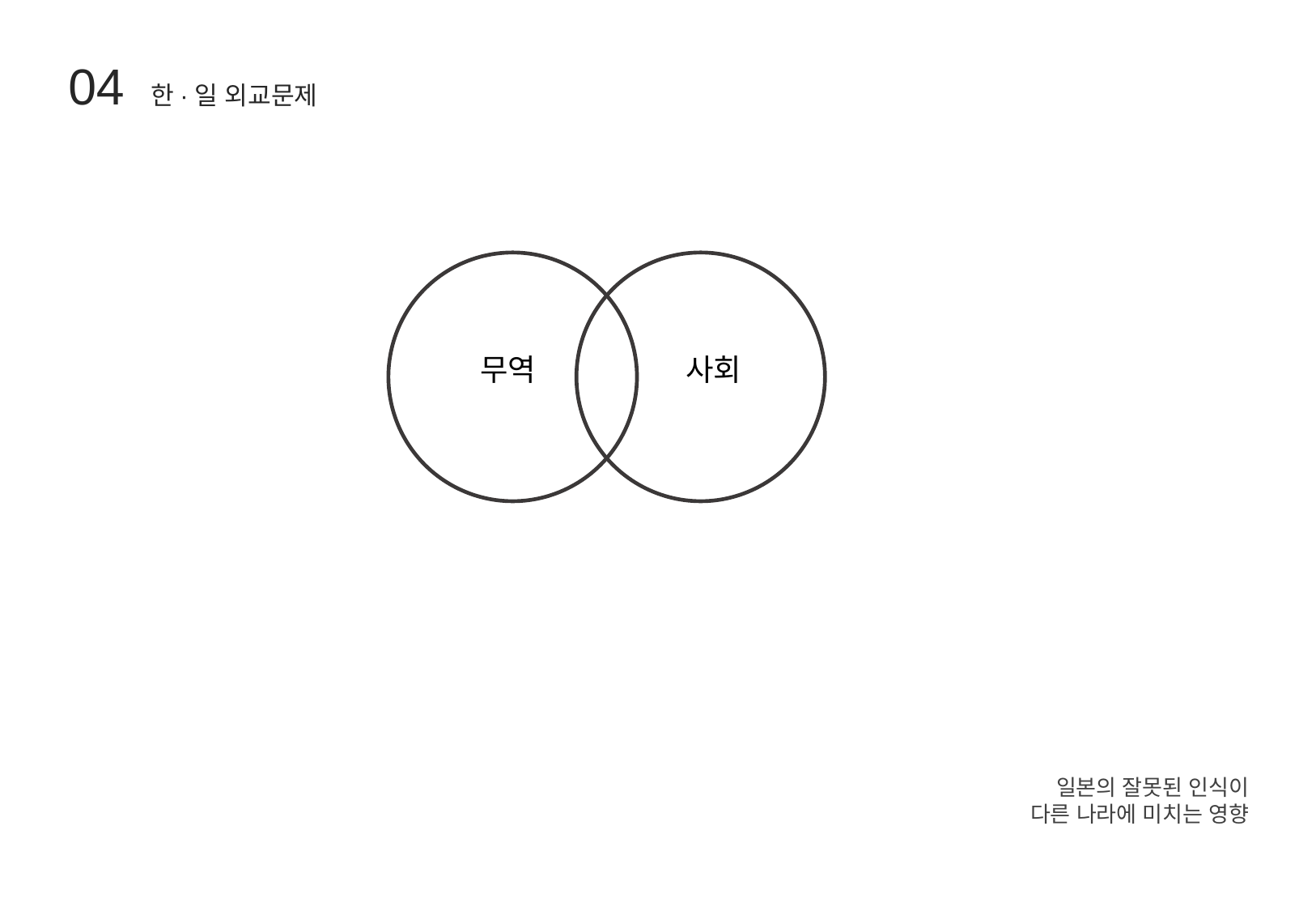

04 한·일 외교문제

 무역
사회
일본의 잘못된 인식이
다른 나라에 미치는 영향